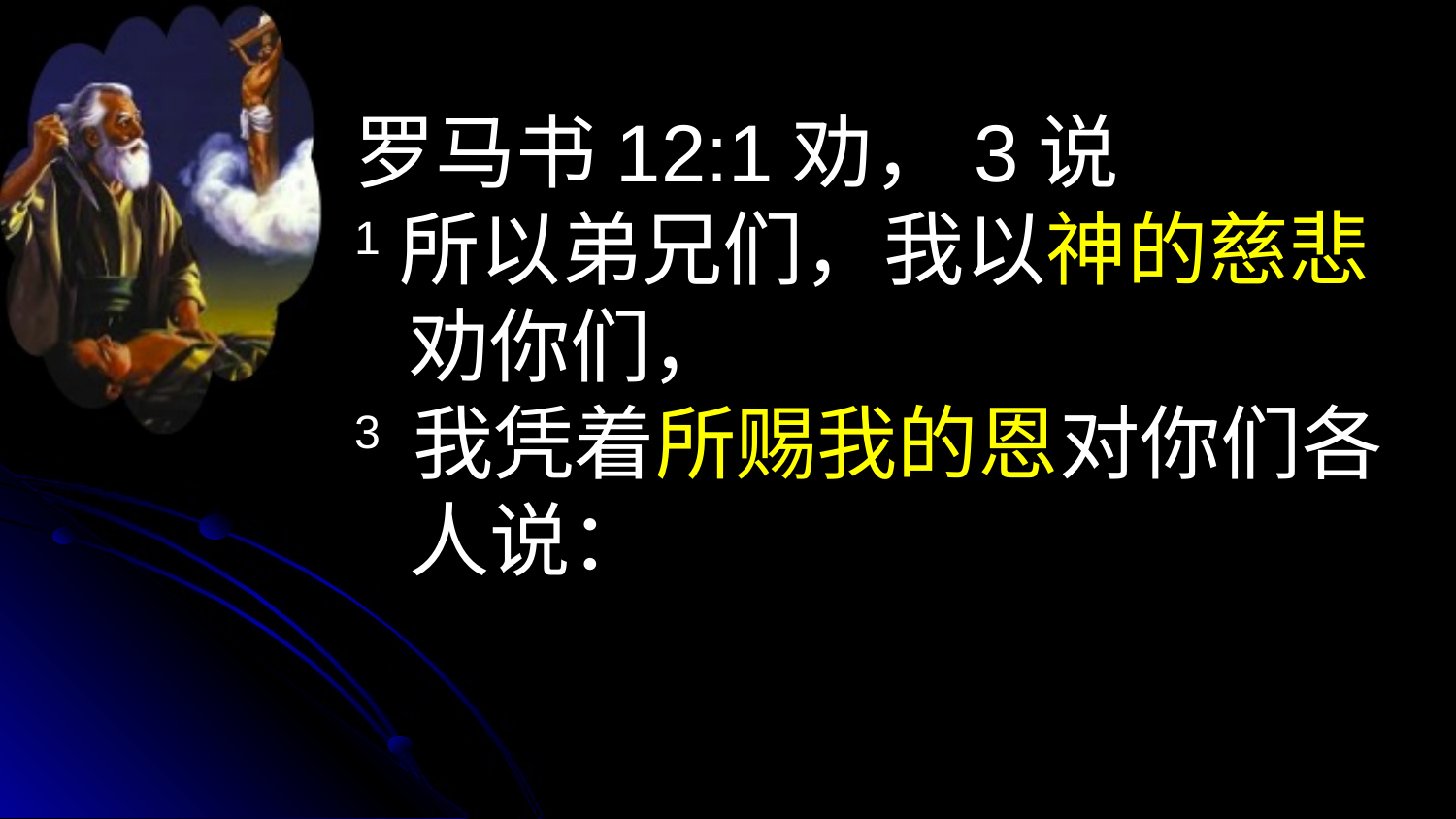

罗马书12:1劝，3说
1所以弟兄们，我以神的慈悲劝你们，
3 我凭着所赐我的恩对你们各人说：